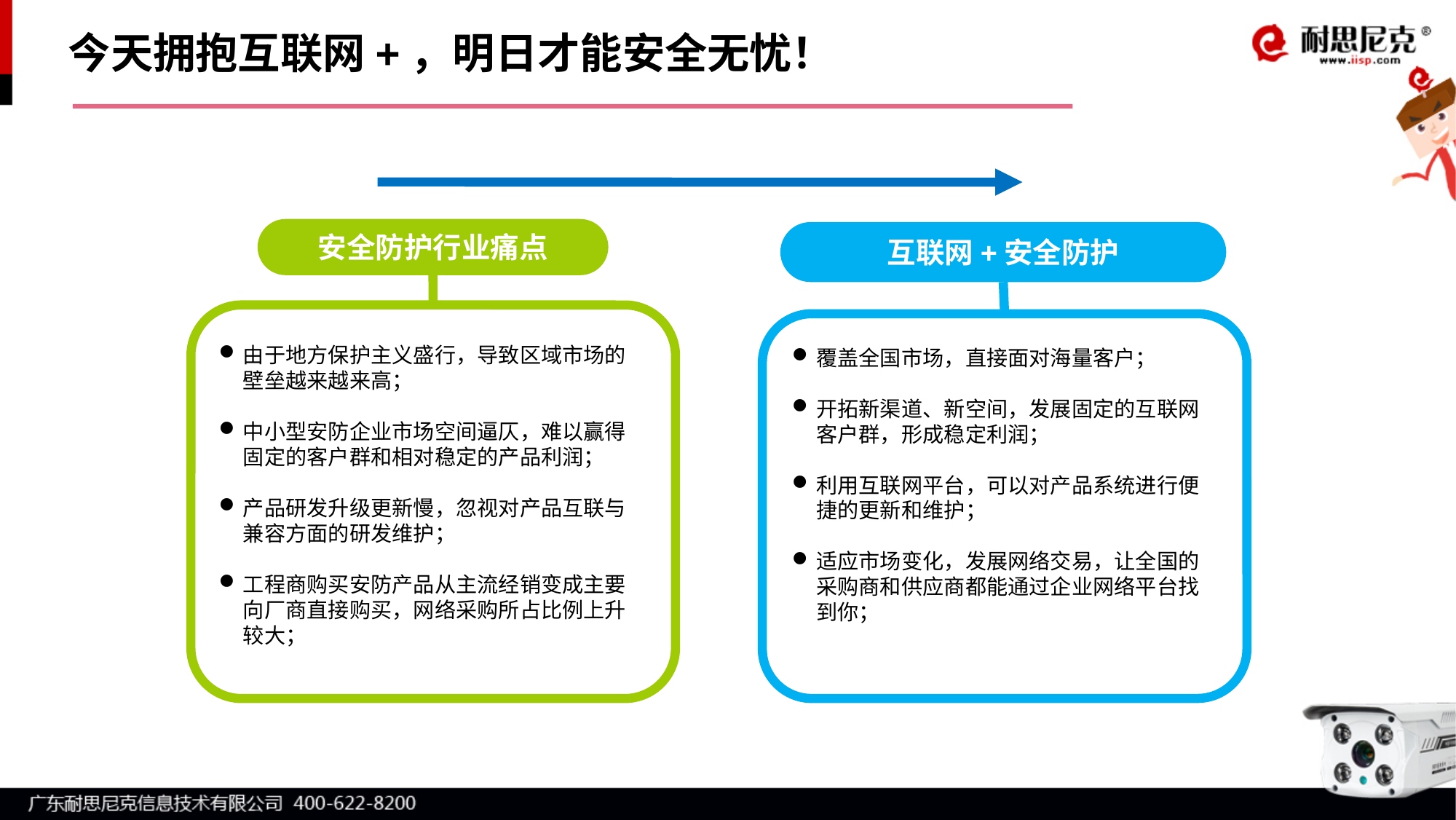

# 今天拥抱互联网+，明日才能安全无忧！

安全防护行业痛点
互联网+安全防护

由于地方保护主义盛行，导致区域市场的壁垒越来越来高；

中小型安防企业市场空间逼仄，难以赢得固定的客户群和相对稳定的产品利润；

产品研发升级更新慢，忽视对产品互联与兼容方面的研发维护；

工程商购买安防产品从主流经销变成主要向厂商直接购买，网络采购所占比例上升较大；
覆盖全国市场，直接面对海量客户；

开拓新渠道、新空间，发展固定的互联网客户群，形成稳定利润；

利用互联网平台，可以对产品系统进行便捷的更新和维护；

适应市场变化，发展网络交易，让全国的采购商和供应商都能通过企业网络平台找到你；
7